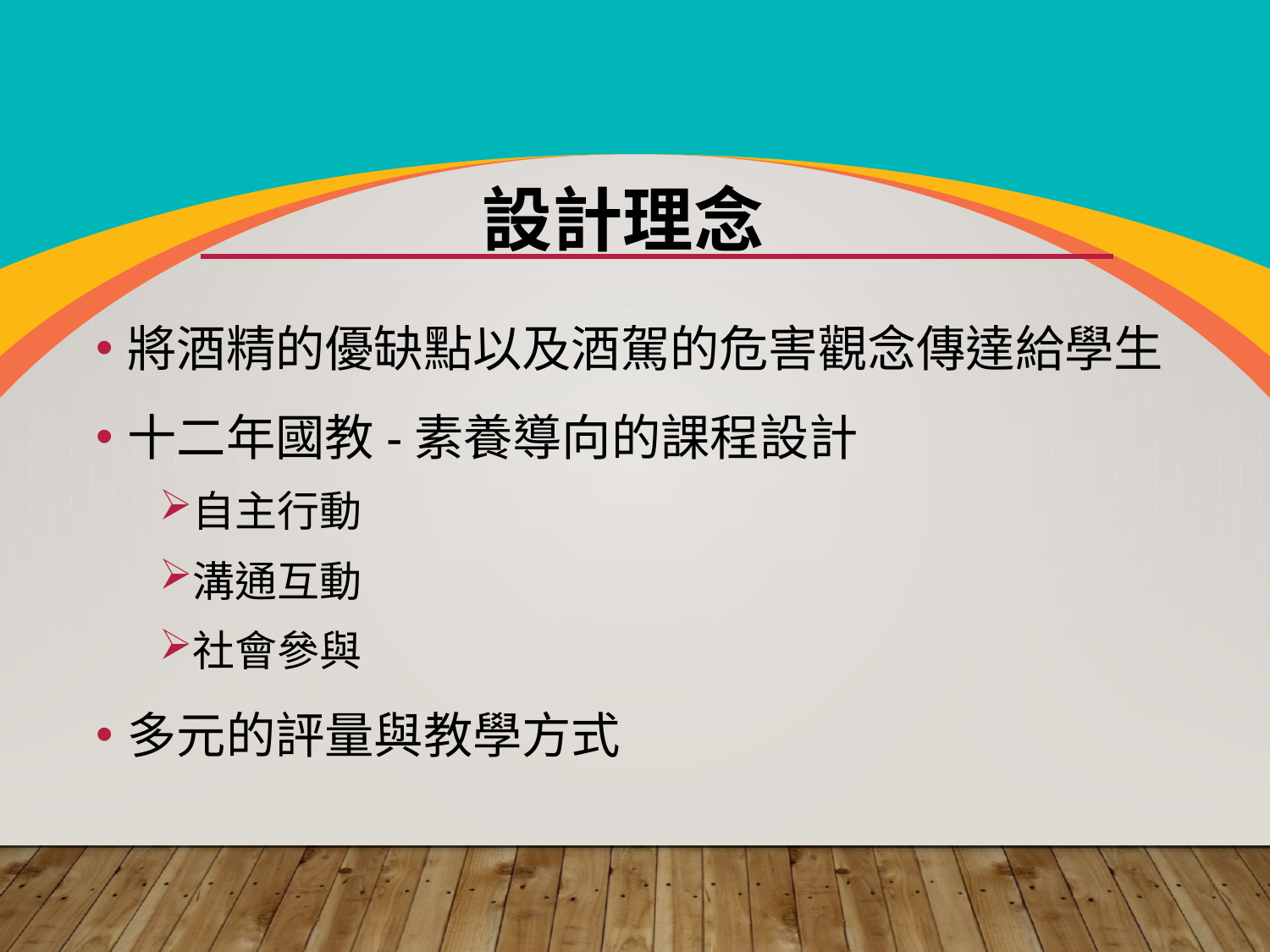

# 設計理念
將酒精的優缺點以及酒駕的危害觀念傳達給學生
十二年國教-素養導向的課程設計
自主行動
溝通互動
社會參與
多元的評量與教學方式